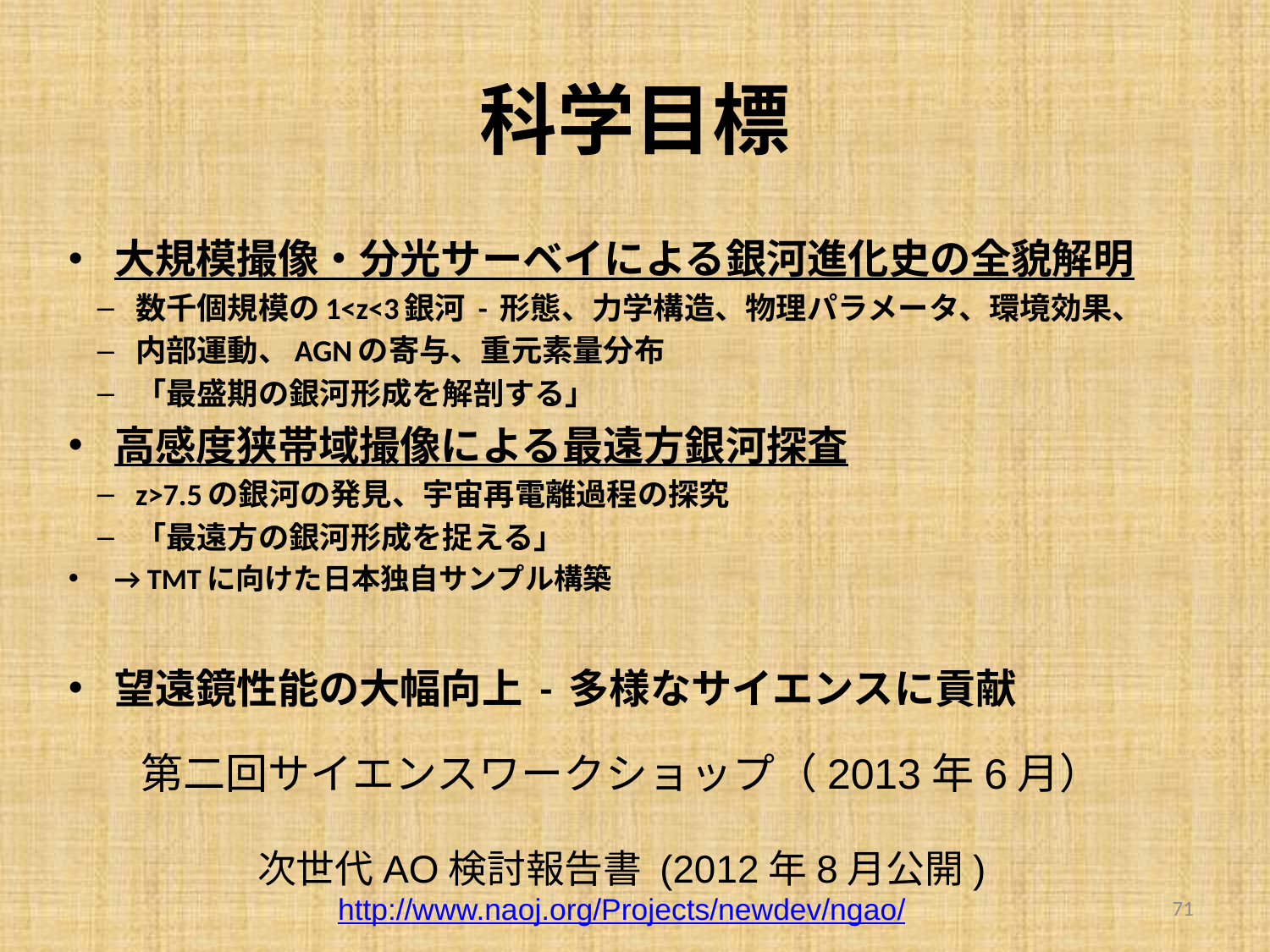

# 科学目標
大規模撮像・分光サーベイによる銀河進化史の全貌解明
数千個規模の1<z<3銀河 - 形態、力学構造、物理パラメータ、環境効果、
内部運動、AGNの寄与、重元素量分布
「最盛期の銀河形成を解剖する」
高感度狭帯域撮像による最遠方銀河探査
z>7.5の銀河の発見、宇宙再電離過程の探究
「最遠方の銀河形成を捉える」
→ TMTに向けた日本独自サンプル構築

望遠鏡性能の大幅向上 - 多様なサイエンスに貢献
第二回サイエンスワークショップ（2013年6月）

次世代AO検討報告書 (2012年8月公開)
http://www.naoj.org/Projects/newdev/ngao/

71